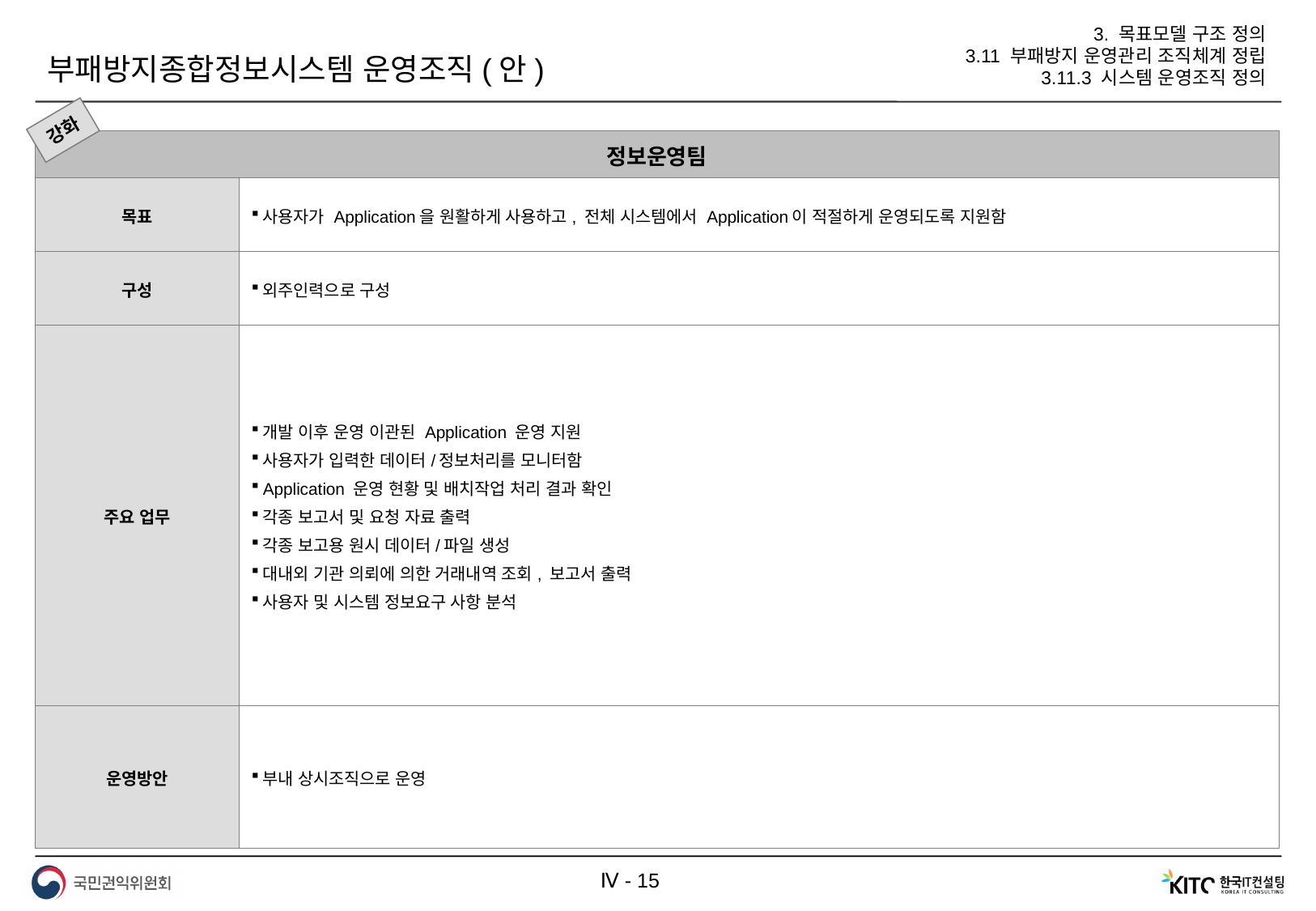

3. 목표모델 구조 정의
3.11 부패방지 운영관리 조직체계 정립
3.11.3 시스템 운영조직 정의
부패방지종합정보시스템 운영조직(안)
강화
| 정보운영팀 |  |
| --- | --- |
| 목표 | 사용자가 Application을 원활하게 사용하고, 전체 시스템에서 Application이 적절하게 운영되도록 지원함 |
| 구성 | 외주인력으로 구성 |
| 주요 업무 | 개발 이후 운영 이관된 Application 운영 지원 사용자가 입력한 데이터/정보처리를 모니터함 Application 운영 현황 및 배치작업 처리 결과 확인 각종 보고서 및 요청 자료 출력 각종 보고용 원시 데이터/파일 생성 대내외 기관 의뢰에 의한 거래내역 조회, 보고서 출력 사용자 및 시스템 정보요구 사항 분석 |
| 운영방안 | 부내 상시조직으로 운영 |